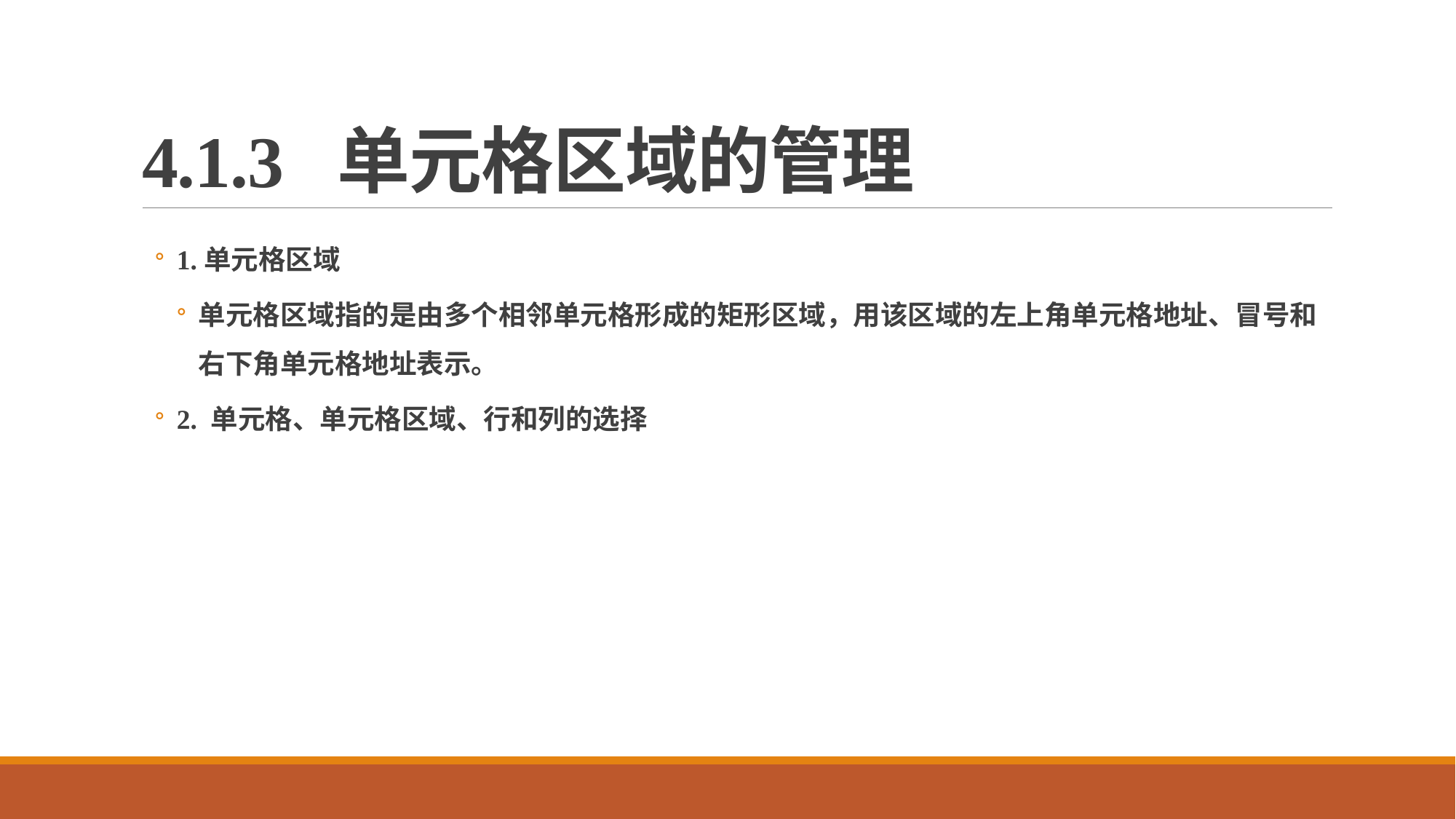

# 4.1.3  单元格区域的管理
1.单元格区域
单元格区域指的是由多个相邻单元格形成的矩形区域，用该区域的左上角单元格地址、冒号和右下角单元格地址表示。
2. 单元格、单元格区域、行和列的选择